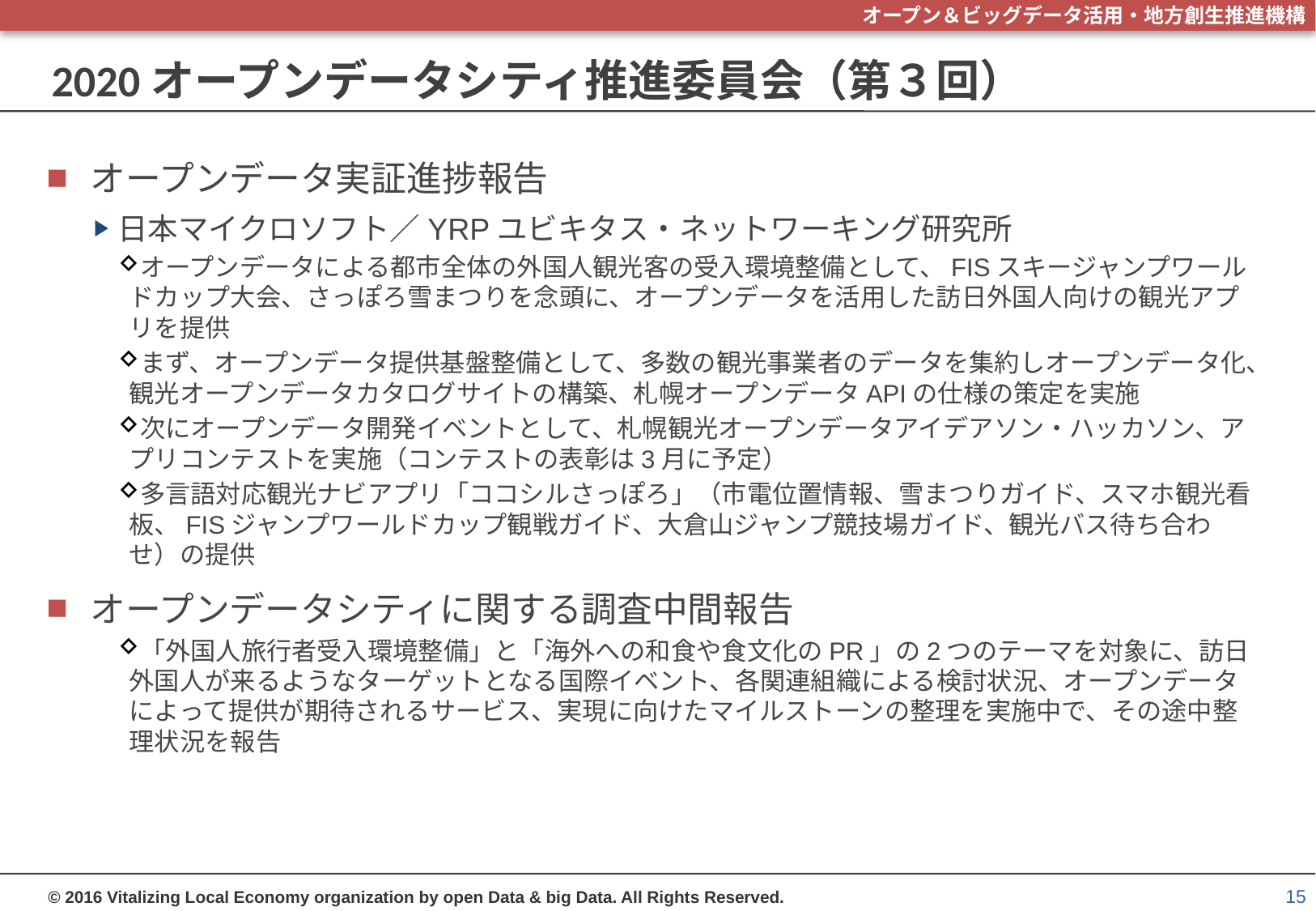

# 2020オープンデータシティ推進委員会（第３回）
オープンデータ実証進捗報告
日本マイクロソフト／YRPユビキタス・ネットワーキング研究所
オープンデータによる都市全体の外国⼈観光客の受⼊環境整備として、FISスキージャンプワールドカップ大会、さっぽろ雪まつりを念頭に、オープンデータを活用した訪日外国人向けの観光アプリを提供
まず、オープンデータ提供基盤整備として、多数の観光事業者のデータを集約しオープンデータ化、観光オープンデータカタログサイトの構築、札幌オープンデータAPIの仕様の策定を実施
次にオープンデータ開発イベントとして、札幌観光オープンデータアイデアソン・ハッカソン、アプリコンテストを実施（コンテストの表彰は3月に予定）
多言語対応観光ナビアプリ「ココシルさっぽろ」（市電位置情報、雪まつりガイド、スマホ観光看板、FISジャンプワールドカップ観戦ガイド、大倉山ジャンプ競技場ガイド、観光バス待ち合わせ）の提供
オープンデータシティに関する調査中間報告
「外国人旅行者受入環境整備」と「海外への和食や食文化のPR」の2つのテーマを対象に、訪日外国人が来るようなターゲットとなる国際イベント、各関連組織による検討状況、オープンデータによって提供が期待されるサービス、実現に向けたマイルストーンの整理を実施中で、その途中整理状況を報告
15